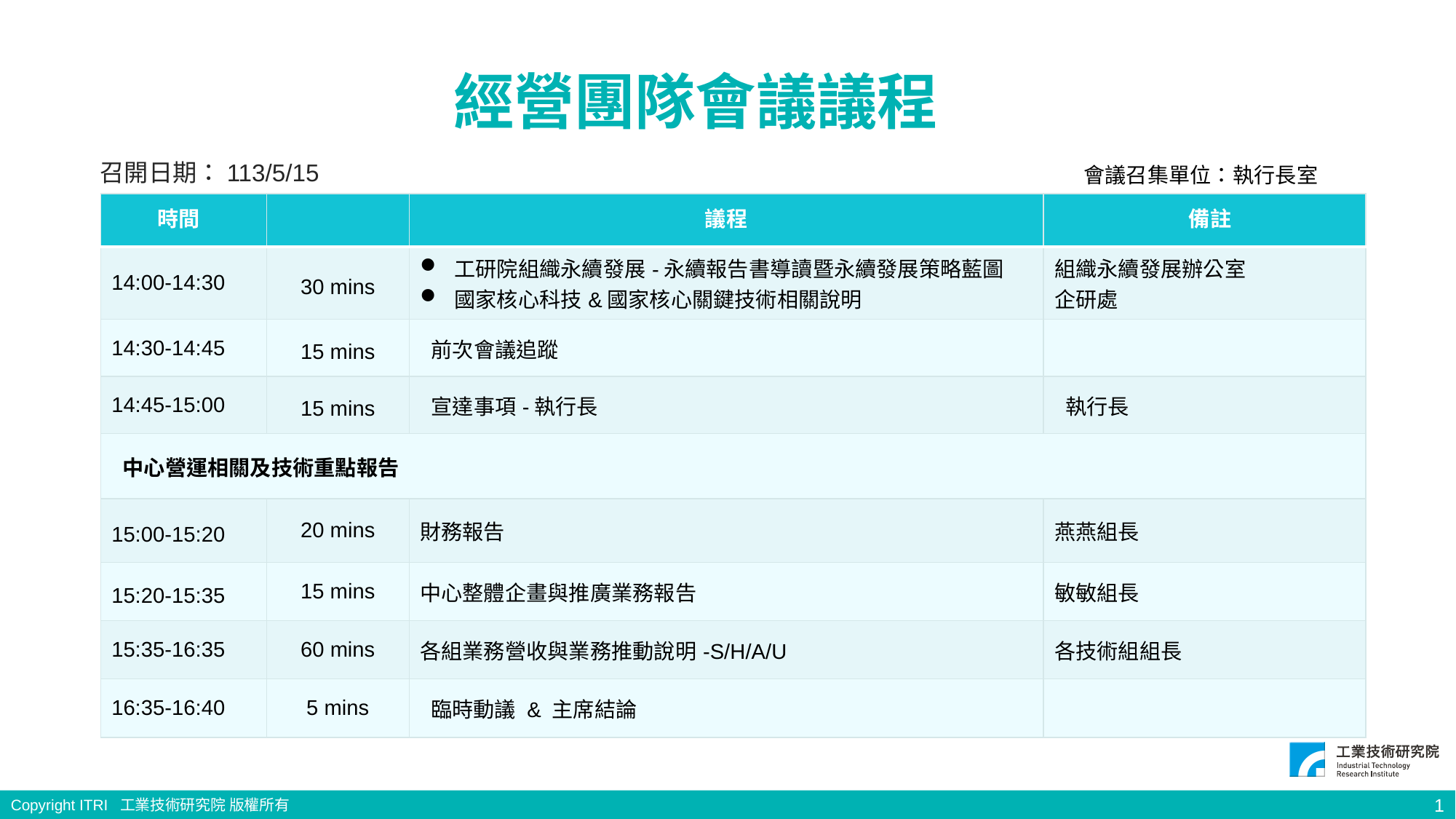

經營團隊會議議程
	      會議召集單位：執行長室
召開日期：113/5/15
| 時間 |  | 議程 | 備註 |
| --- | --- | --- | --- |
| 14:00-14:30 | 30 mins | 工研院組織永續發展-永續報告書導讀暨永續發展策略藍圖 國家核心科技&國家核心關鍵技術相關說明 | 組織永續發展辦公室 企研處 |
| 14:30-14:45 | 15 mins | 前次會議追蹤 |  |
| 14:45-15:00 | 15 mins | 宣達事項-執行長 | 執行長 |
| 中心營運相關及技術重點報告 |  |  |  |
| 15:00-15:20 | 20 mins | 財務報告 | 燕燕組長 |
| 15:20-15:35 | 15 mins | 中心整體企畫與推廣業務報告 | 敏敏組長 |
| 15:35-16:35 | 60 mins | 各組業務營收與業務推動說明-S/H/A/U | 各技術組組長 |
| 16:35-16:40 | 5 mins | 臨時動議 & 主席結論 |  |
註: 以上議程，視會議情況作彈性調整
1